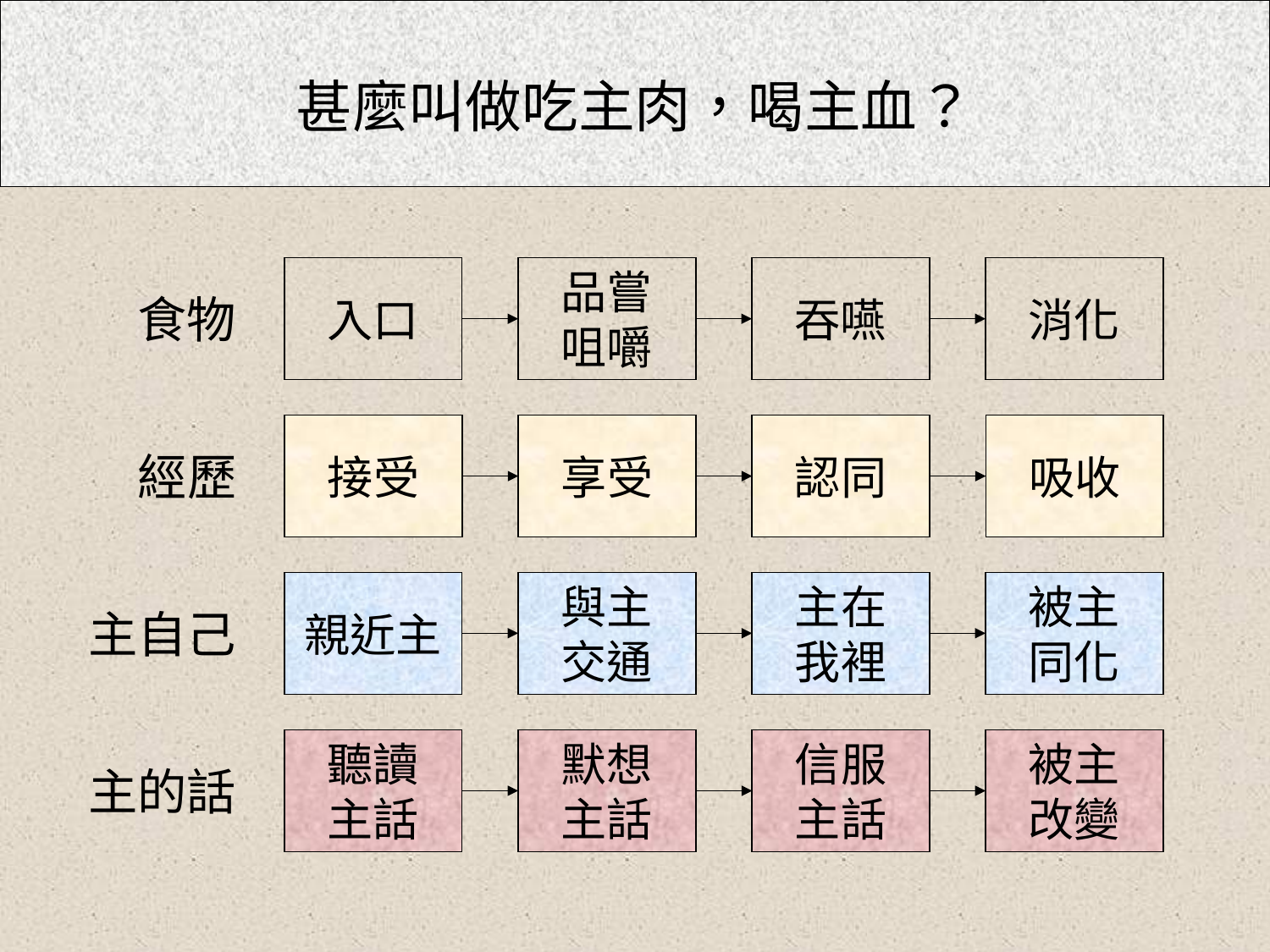

甚麼叫做吃主肉，喝主血？
食物
入口
品嘗
咀嚼
吞嚥
消化
經歷
接受
享受
認同
吸收
主自己
親近主
與主
交通
主在
我裡
被主
同化
主的話
聽讀
主話
默想
主話
信服
主話
被主
改變